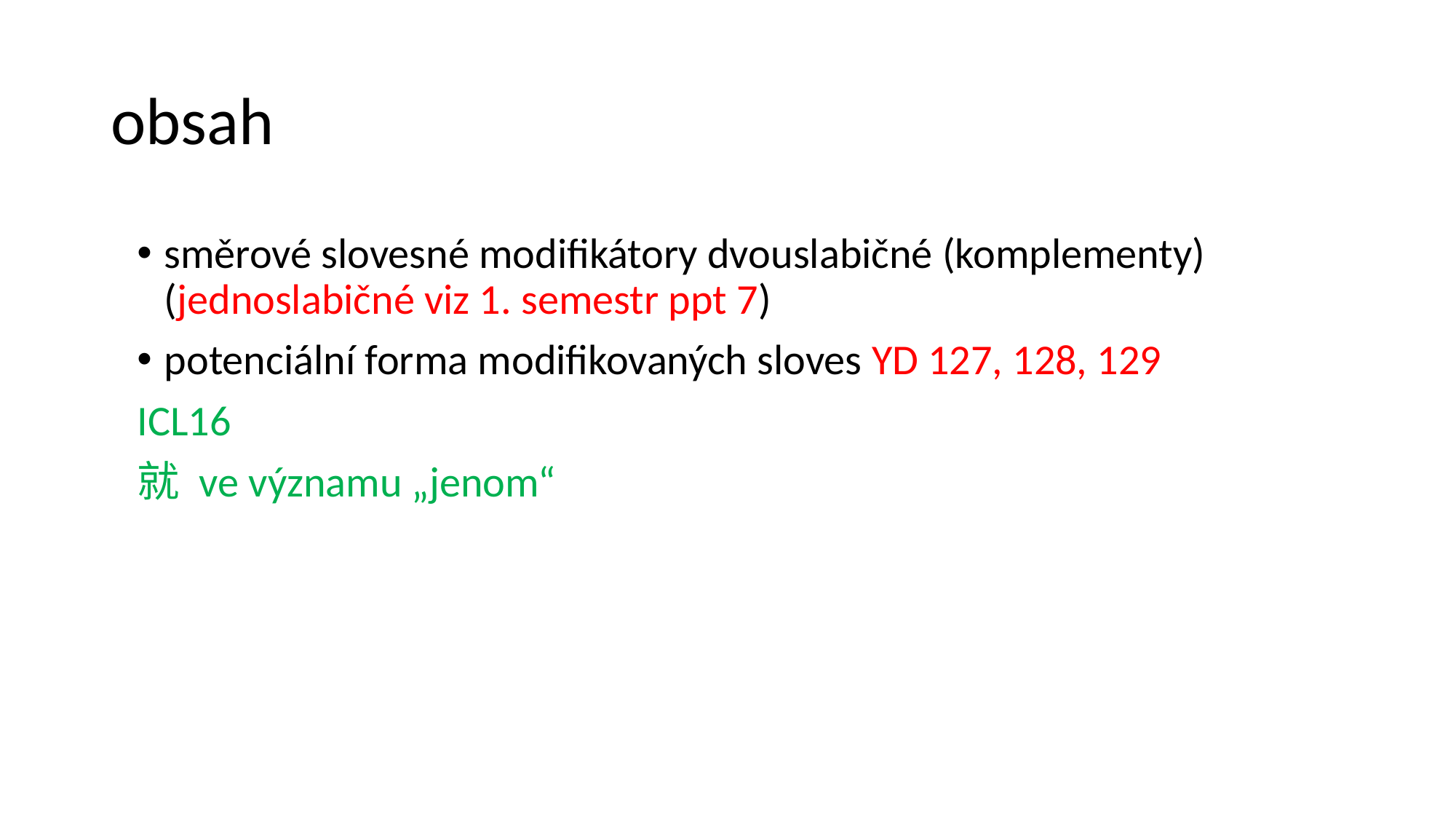

# obsah
směrové slovesné modifikátory dvouslabičné (komplementy)  (jednoslabičné viz 1. semestr ppt 7)
potenciální forma modifikovaných sloves YD 127, 128, 129
ICL16
就 ve významu „jenom“